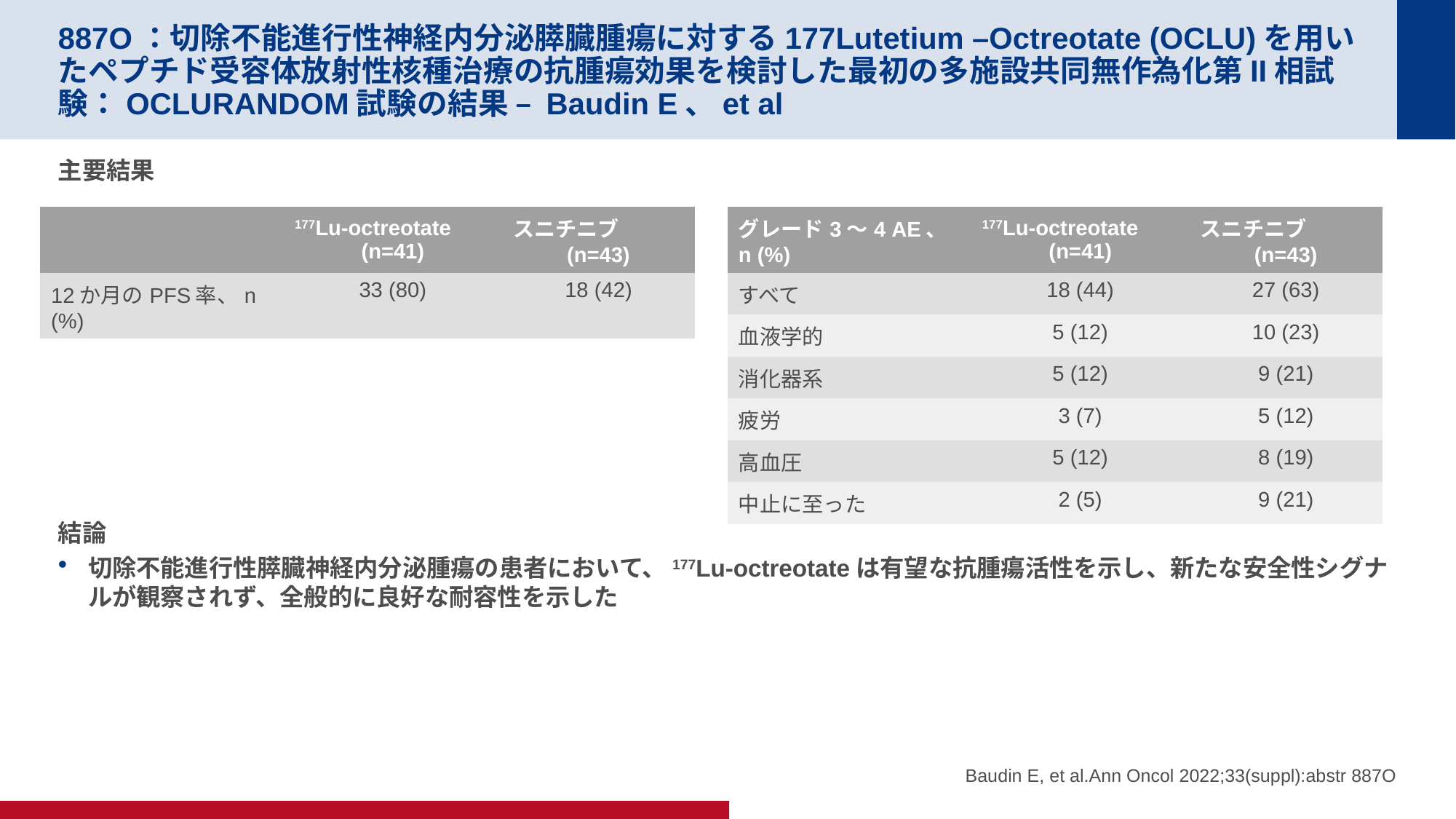

# 887O：切除不能進行性神経内分泌膵臓腫瘍に対する177Lutetium –Octreotate (OCLU)を用いたペプチド受容体放射性核種治療の抗腫瘍効果を検討した最初の多施設共同無作為化第II相試験：OCLURANDOM試験の結果 – Baudin E、et al
主要結果
結論
切除不能進行性膵臓神経内分泌腫瘍の患者において、177Lu-octreotateは有望な抗腫瘍活性を示し、新たな安全性シグナルが観察されず、全般的に良好な耐容性を示した
|  | 177Lu-octreotate (n=41) | スニチニブ (n=43) |
| --- | --- | --- |
| 12か月のPFS率、n (%) | 33 (80) | 18 (42) |
| グレード3～4 AE、 n (%) | 177Lu-octreotate (n=41) | スニチニブ (n=43) |
| --- | --- | --- |
| すべて | 18 (44) | 27 (63) |
| 血液学的 | 5 (12) | 10 (23) |
| 消化器系 | 5 (12) | 9 (21) |
| 疲労 | 3 (7) | 5 (12) |
| 高血圧 | 5 (12) | 8 (19) |
| 中止に至った | 2 (5) | 9 (21) |
Baudin E, et al.Ann Oncol 2022;33(suppl):abstr 887O